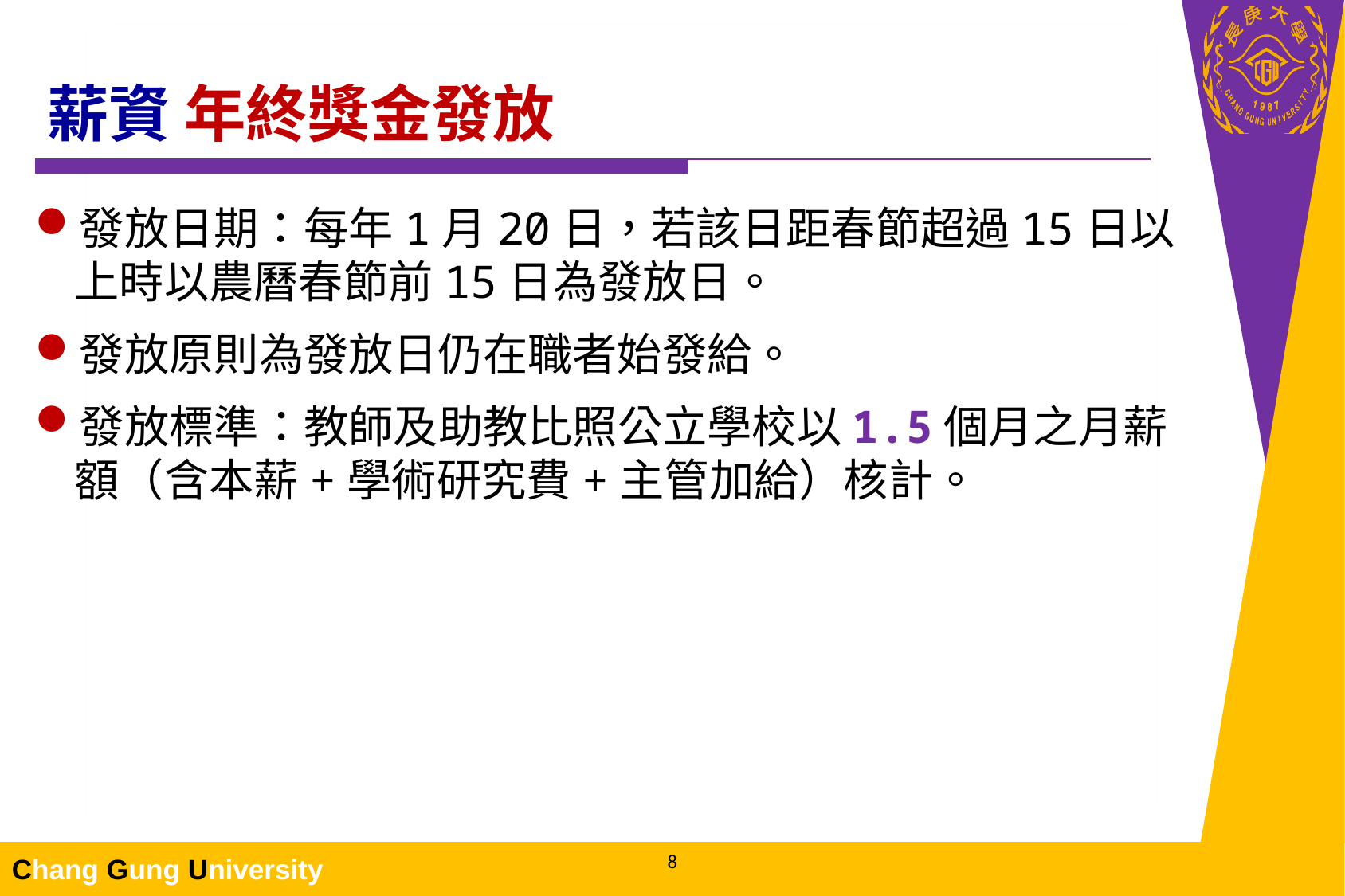

# 薪資 年終獎金發放
發放日期：每年1月20日，若該日距春節超過15日以上時以農曆春節前15日為發放日。
發放原則為發放日仍在職者始發給。
發放標準：教師及助教比照公立學校以1.5個月之月薪額（含本薪+學術研究費+主管加給）核計。

8